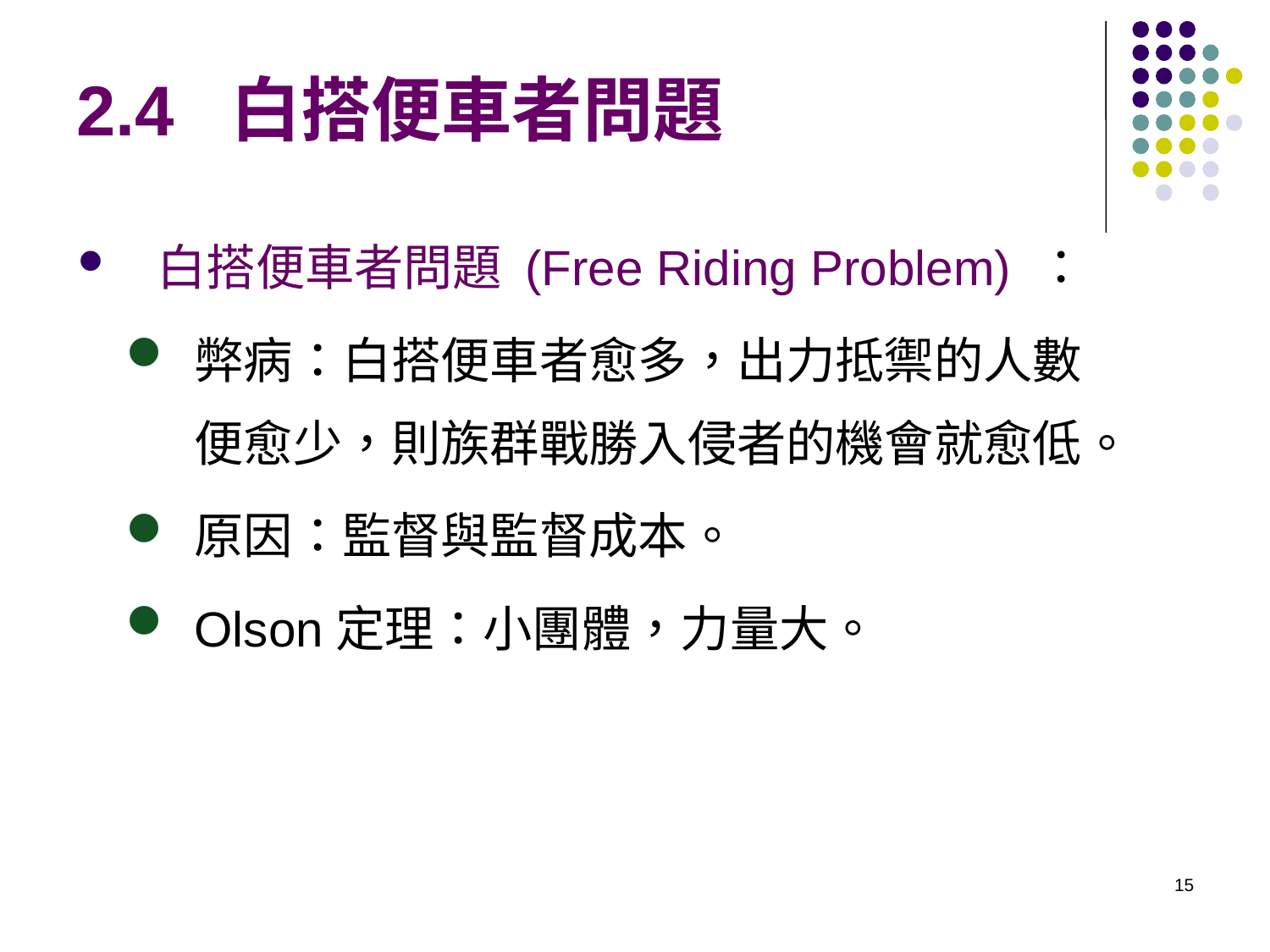

# 2.4  白搭便車者問題
白搭便車者問題 (Free Riding Problem) ：
弊病：白搭便車者愈多，出力抵禦的人數便愈少，則族群戰勝入侵者的機會就愈低。
原因：監督與監督成本。
Olson定理：小團體，力量大。

15